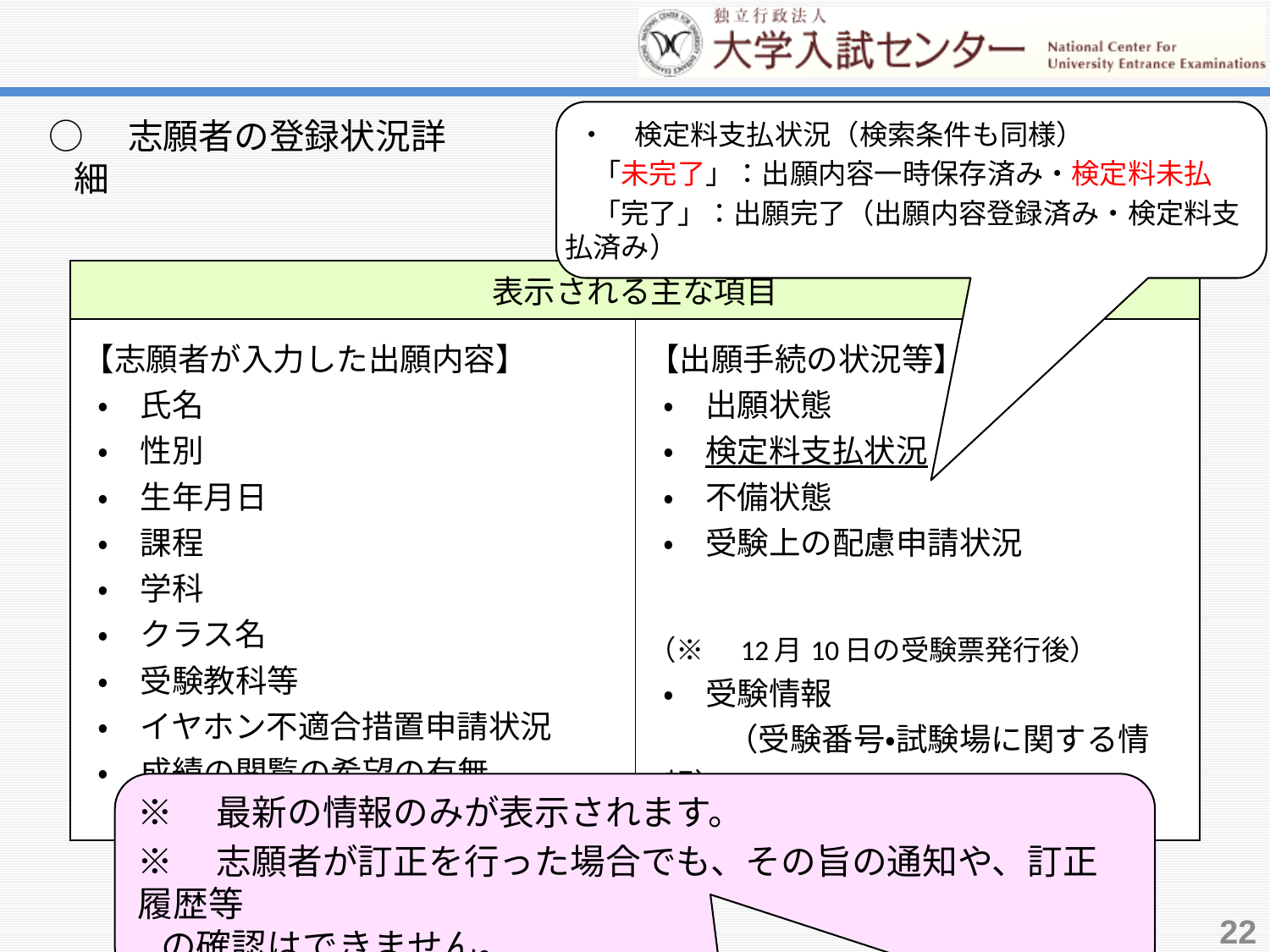

・　検定料支払状況（検索条件も同様）
　「未完了」：出願内容一時保存済み・検定料未払
　「完了」：出願完了（出願内容登録済み・検定料支払済み）
○　志願者の登録状況詳細
| 表示される主な項目 |  |
| --- | --- |
| 【志願者が入力した出願内容】 ・　氏名 ・　性別 ・　生年月日 ・　課程 ・　学科 ・　クラス名 ・　受験教科等 ・　イヤホン不適合措置申請状況 ・　成績の閲覧の希望の有無 | 【出願手続の状況等】 ・　出願状態 ・　検定料支払状況 ・　不備状態 ・　受験上の配慮申請状況 （※　12月10日の受験票発行後） ・　受験情報 　　（受験番号・試験場に関する情報） |
※　最新の情報のみが表示されます。
※　志願者が訂正を行った場合でも、その旨の通知や、訂正履歴等
   の確認はできません。
22